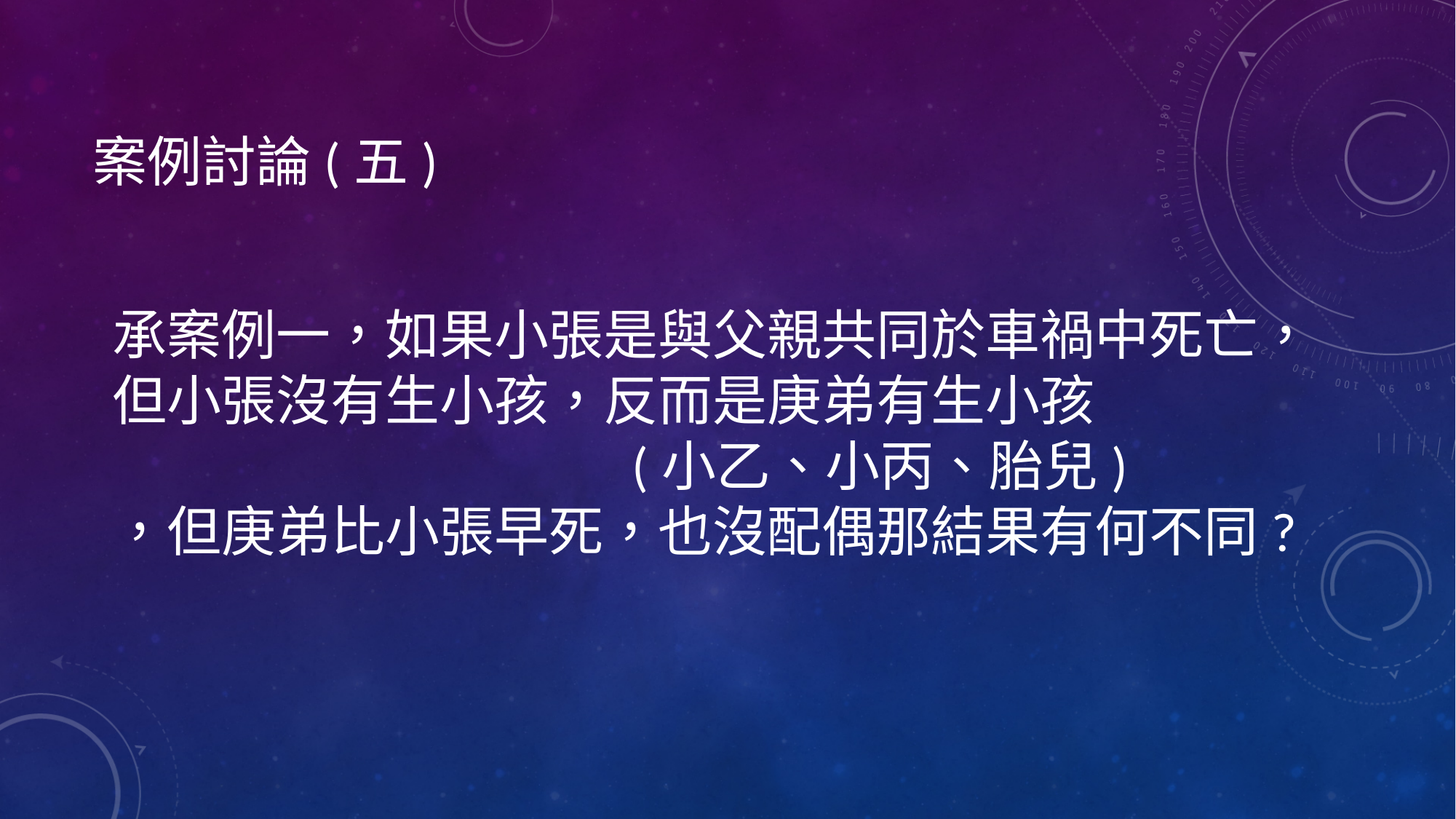

# 案例討論(五)
承案例一，如果小張是與父親共同於車禍中死亡，
但小張沒有生小孩，反而是庚弟有生小孩
                                          (小乙、小丙、胎兒)
，但庚弟比小張早死，也沒配偶那結果有何不同?